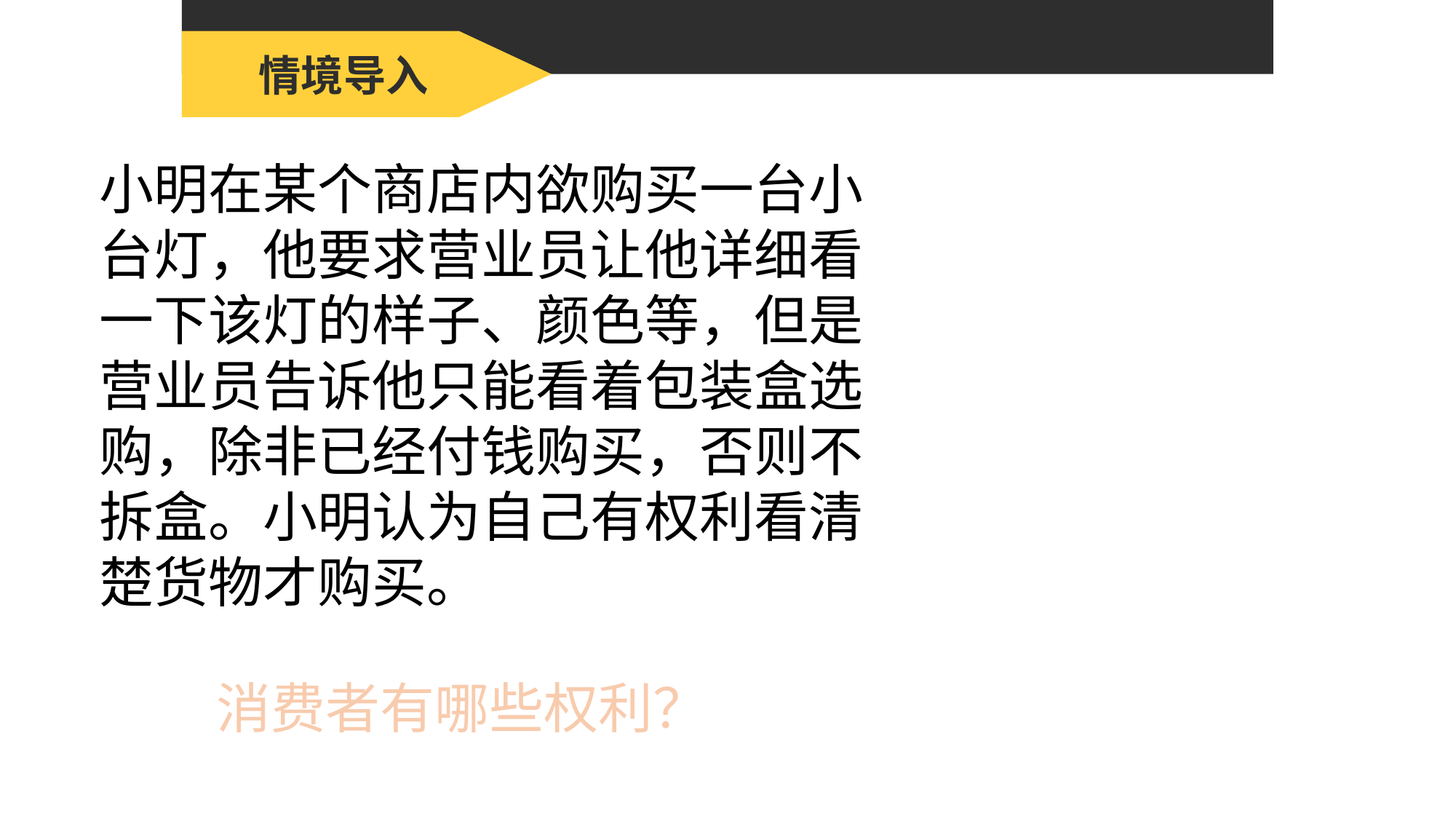

情境导入
小明在某个商店内欲购买一台小台灯，他要求营业员让他详细看一下该灯的样子、颜色等，但是营业员告诉他只能看着包装盒选购，除非已经付钱购买，否则不拆盒。小明认为自己有权利看清楚货物才购买。
消费者有哪些权利？